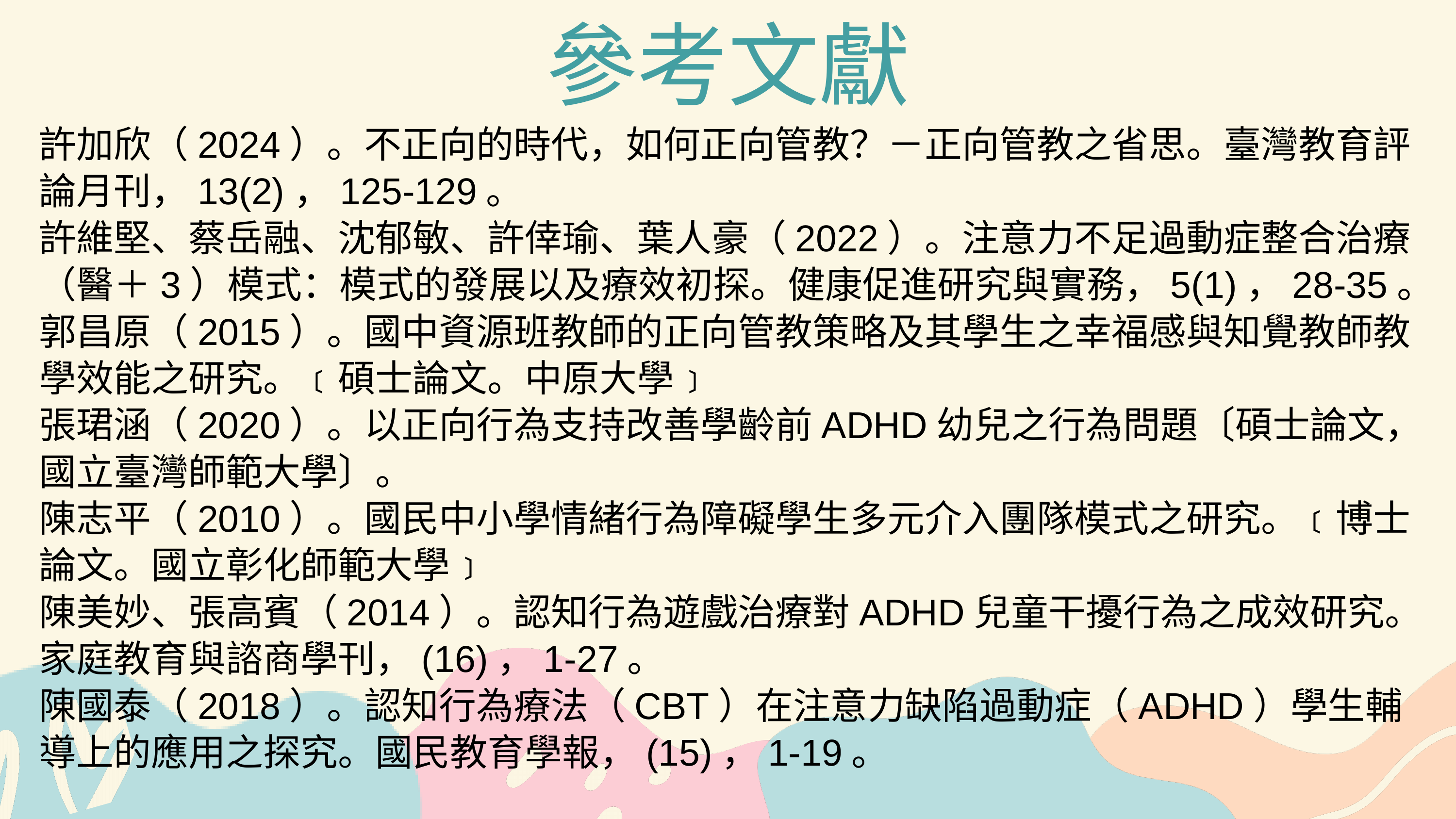

參考文獻
許加欣（2024）。不正向的時代，如何正向管教？－正向管教之省思。臺灣教育評論月刊，13(2)，125-129。
許維堅、蔡岳融、沈郁敏、許倖瑜、葉人豪（2022）。注意力不足過動症整合治療（醫＋3）模式：模式的發展以及療效初探。健康促進研究與實務，5(1)，28-35。
郭昌原（2015）。國中資源班教師的正向管教策略及其學生之幸福感與知覺教師教學效能之研究。﹝碩士論文。中原大學﹞
張珺涵（2020）。以正向行為支持改善學齡前ADHD幼兒之行為問題〔碩士論文，國立臺灣師範大學〕。
陳志平（2010）。國民中小學情緒行為障礙學生多元介入團隊模式之研究。﹝博士論文。國立彰化師範大學﹞
陳美妙、張高賓（2014）。認知行為遊戲治療對ADHD兒童干擾行為之成效研究。家庭教育與諮商學刊，(16)，1-27。
陳國泰（2018）。認知行為療法（CBT）在注意力缺陷過動症（ADHD）學生輔導上的應用之探究。國民教育學報，(15)，1-19。